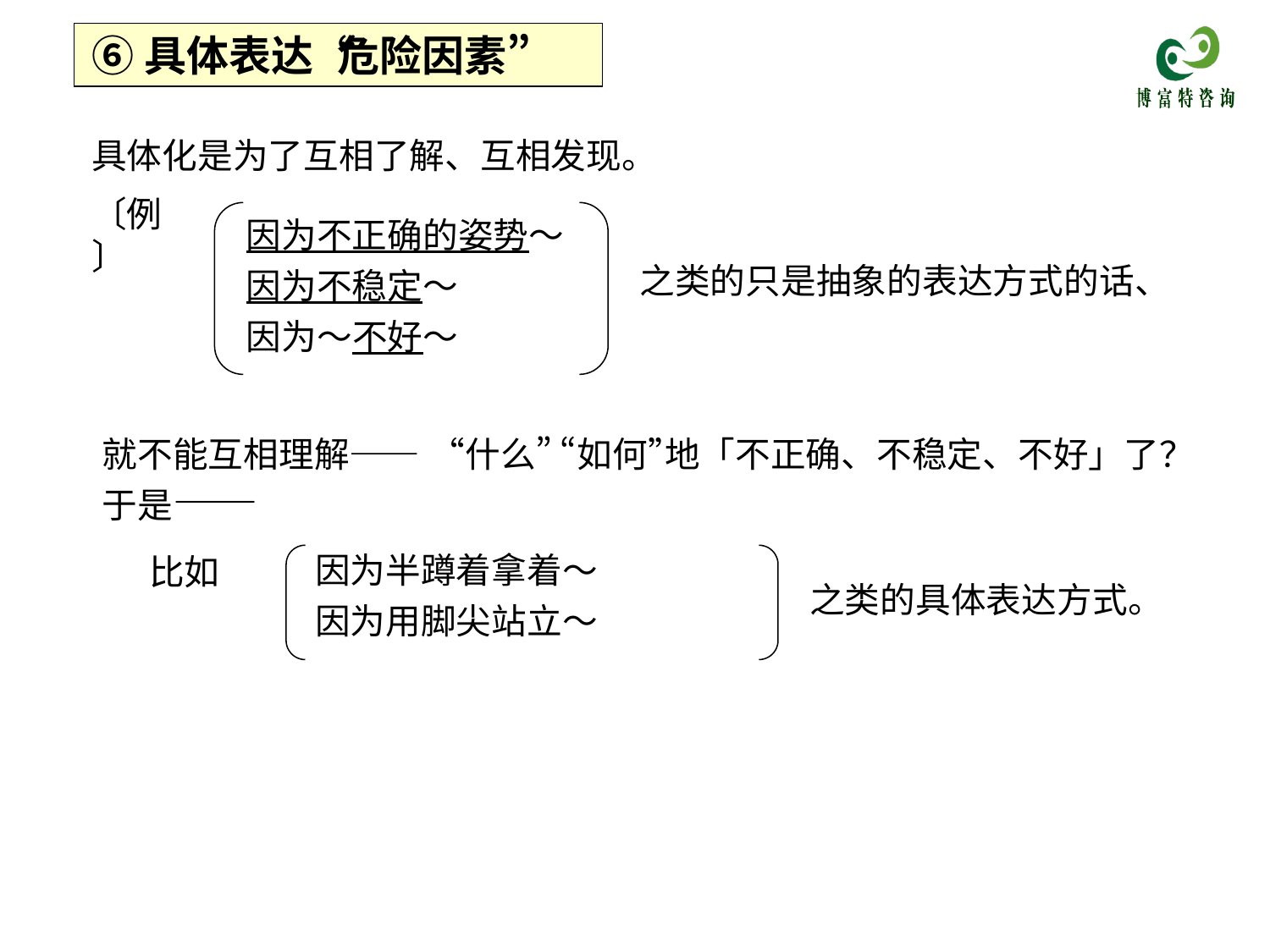

⑥具体表达“危险因素”
具体化是为了互相了解、互相发现。
因为不正确的姿势～
因为不稳定～
因为～不好～

〔例〕
之类的只是抽象的表达方式的话、
就不能互相理解—— “什么” “如何”地「不正确、不稳定、不好」了？
于是——
因为半蹲着拿着～
因为用脚尖站立～
比如

之类的具体表达方式。